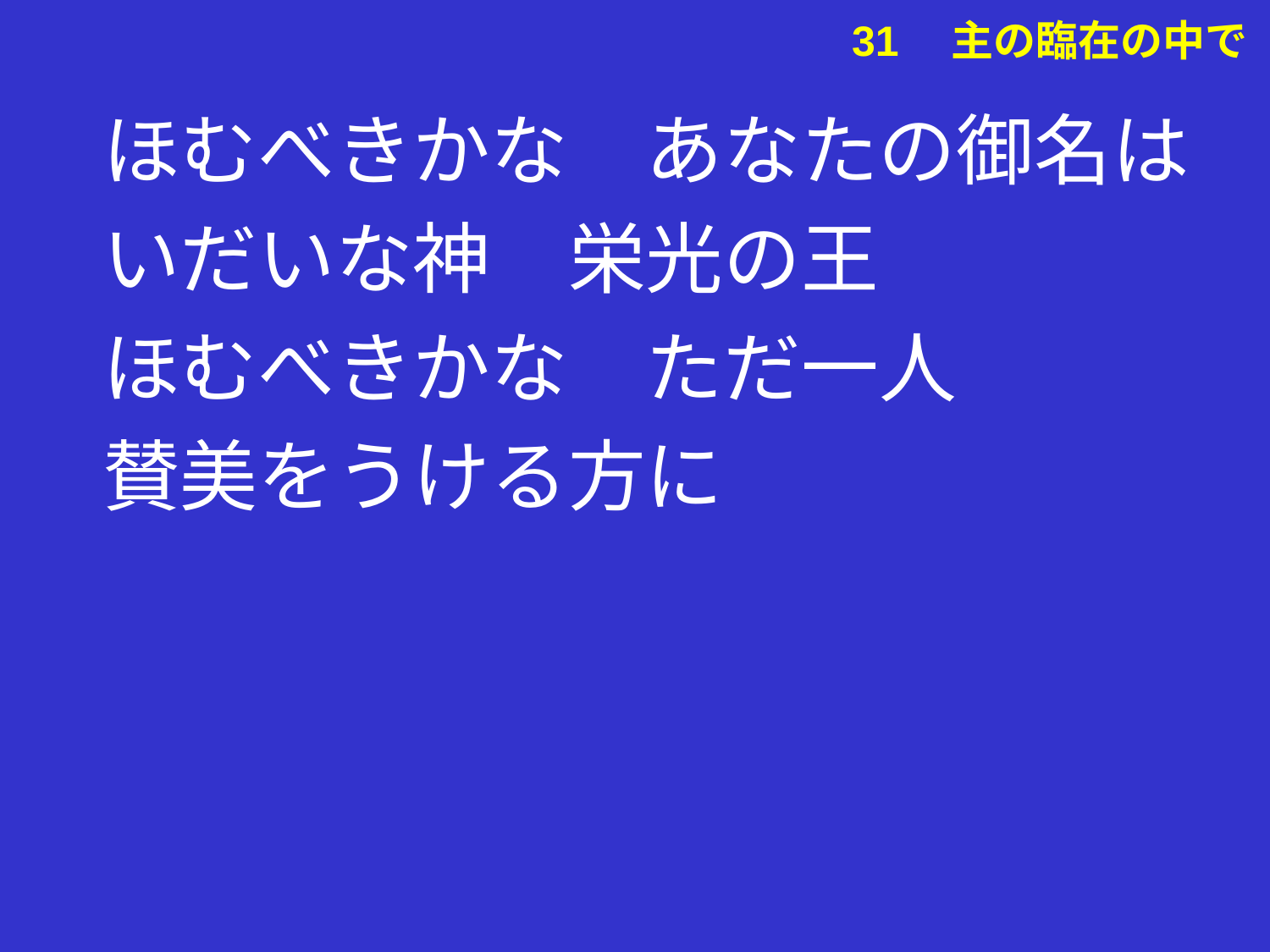

ほむべきかな　あなたの御名は
いだいな神　栄光の王
ほむべきかな　ただ一人
賛美をうける方に
# 31　主の臨在の中で